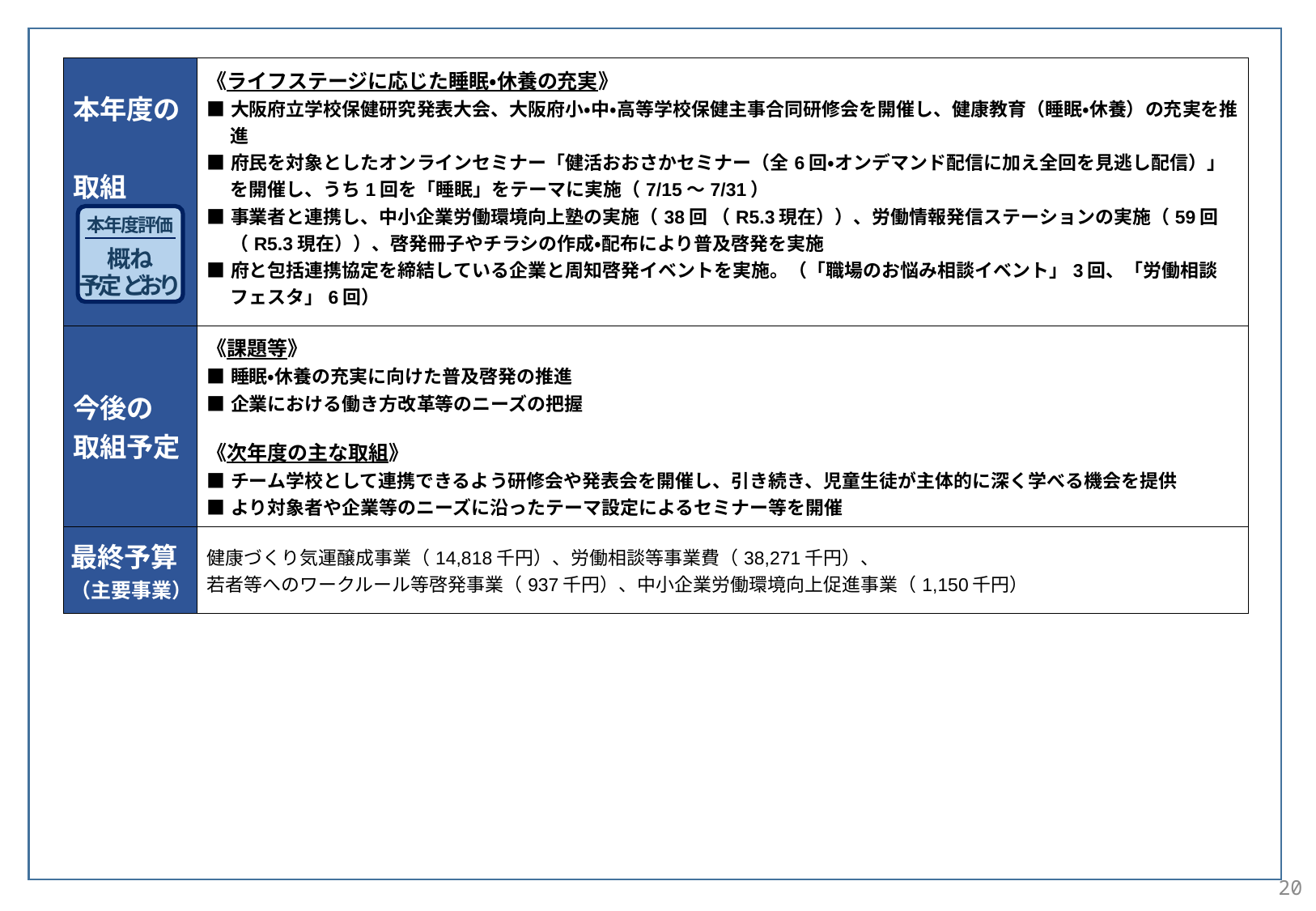

| 本年度の 取組 | 《ライフステージに応じた睡眠・休養の充実》 ■大阪府立学校保健研究発表大会、大阪府小・中・高等学校保健主事合同研修会を開催し、健康教育（睡眠・休養）の充実を推進 ■府民を対象としたオンラインセミナー「健活おおさかセミナー（全6回・オンデマンド配信に加え全回を見逃し配信）」を開催し、うち1回を「睡眠」をテーマに実施（7/15～7/31） ■事業者と連携し、中小企業労働環境向上塾の実施（38回 （R5.3現在））、労働情報発信ステーションの実施（59回（R5.3現在））、啓発冊子やチラシの作成・配布により普及啓発を実施 ■府と包括連携協定を締結している企業と周知啓発イベントを実施。（「職場のお悩み相談イベント」3回、「労働相談フェスタ」6回） |
| --- | --- |
| 今後の 取組予定 | 《課題等》 ■睡眠・休養の充実に向けた普及啓発の推進 ■企業における働き方改革等のニーズの把握 《次年度の主な取組》 ■チーム学校として連携できるよう研修会や発表会を開催し、引き続き、児童生徒が主体的に深く学べる機会を提供 ■より対象者や企業等のニーズに沿ったテーマ設定によるセミナー等を開催 |
| 最終予算 （主要事業） | 健康づくり気運醸成事業（14,818千円）、労働相談等事業費（38,271千円）、 若者等へのワークルール等啓発事業（937千円）、中小企業労働環境向上促進事業（1,150千円） |
本年度評価

概ね
予定どおり
20